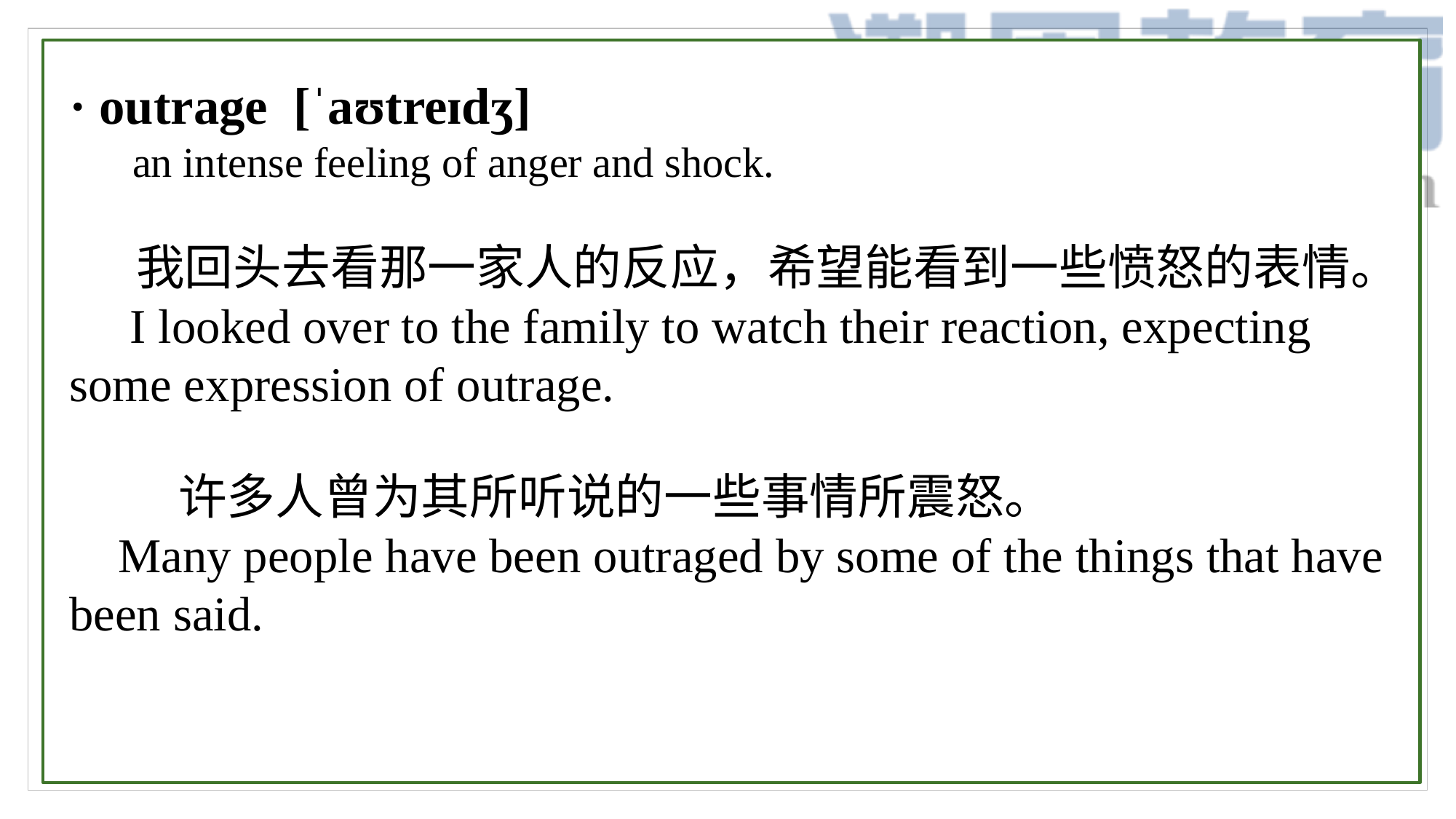

· outrage  [ˈaʊtreɪdʒ]
      an intense feeling of anger and shock.

      我回头去看那一家人的反应，希望能看到一些愤怒的表情。
     I looked over to the family to watch their reaction, expecting some expression of outrage.

	许多人曾为其所听说的一些事情所震怒。
    Many people have been outraged by some of the things that have been said.